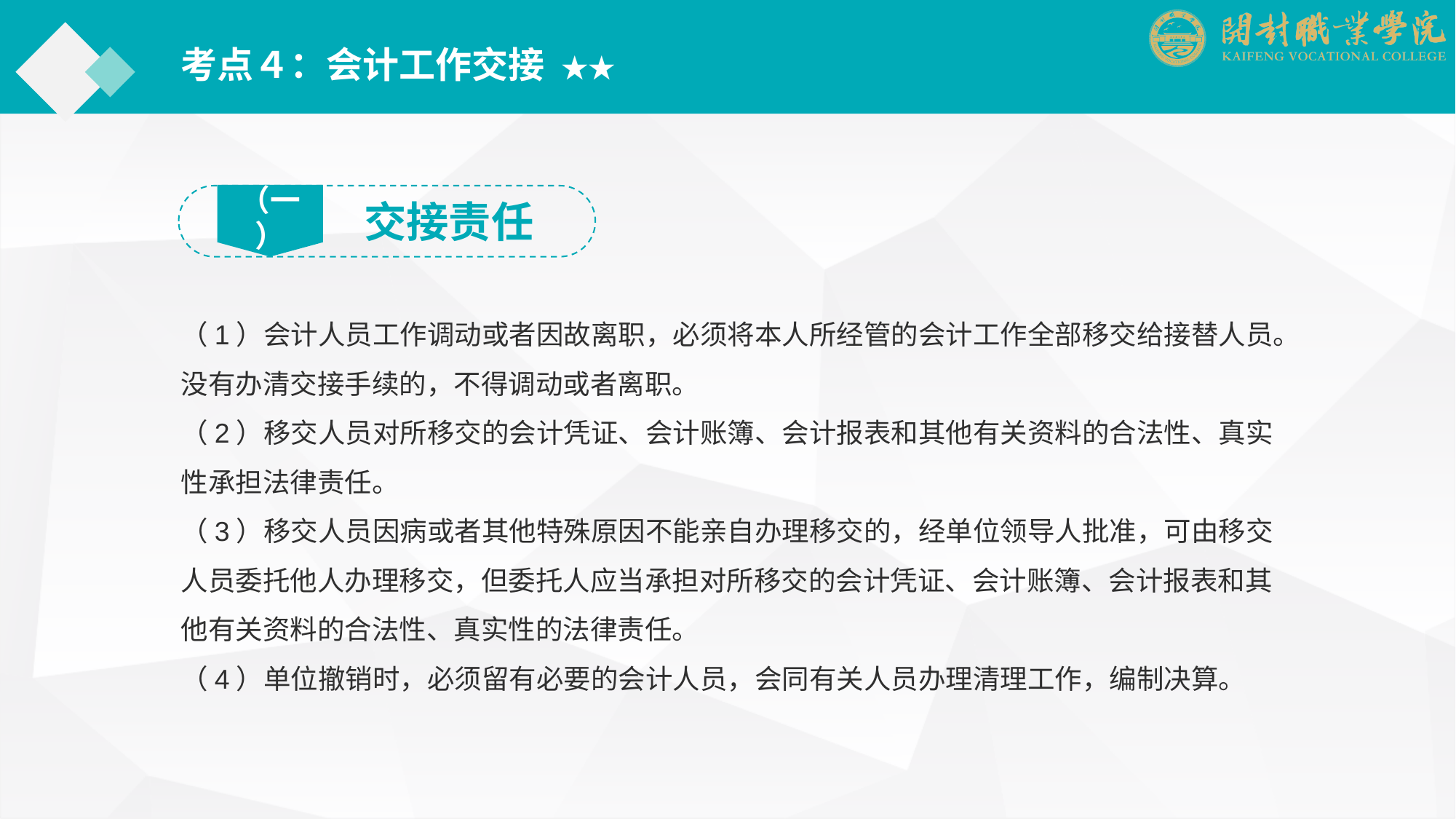

考点４：会计工作交接  ★★
（一）

交接责任
（1）会计人员工作调动或者因故离职，必须将本人所经管的会计工作全部移交给接替人员。没有办清交接手续的，不得调动或者离职。
（2）移交人员对所移交的会计凭证、会计账簿、会计报表和其他有关资料的合法性、真实性承担法律责任。
（3）移交人员因病或者其他特殊原因不能亲自办理移交的，经单位领导人批准，可由移交人员委托他人办理移交，但委托人应当承担对所移交的会计凭证、会计账簿、会计报表和其他有关资料的合法性、真实性的法律责任。
（4）单位撤销时，必须留有必要的会计人员，会同有关人员办理清理工作，编制决算。